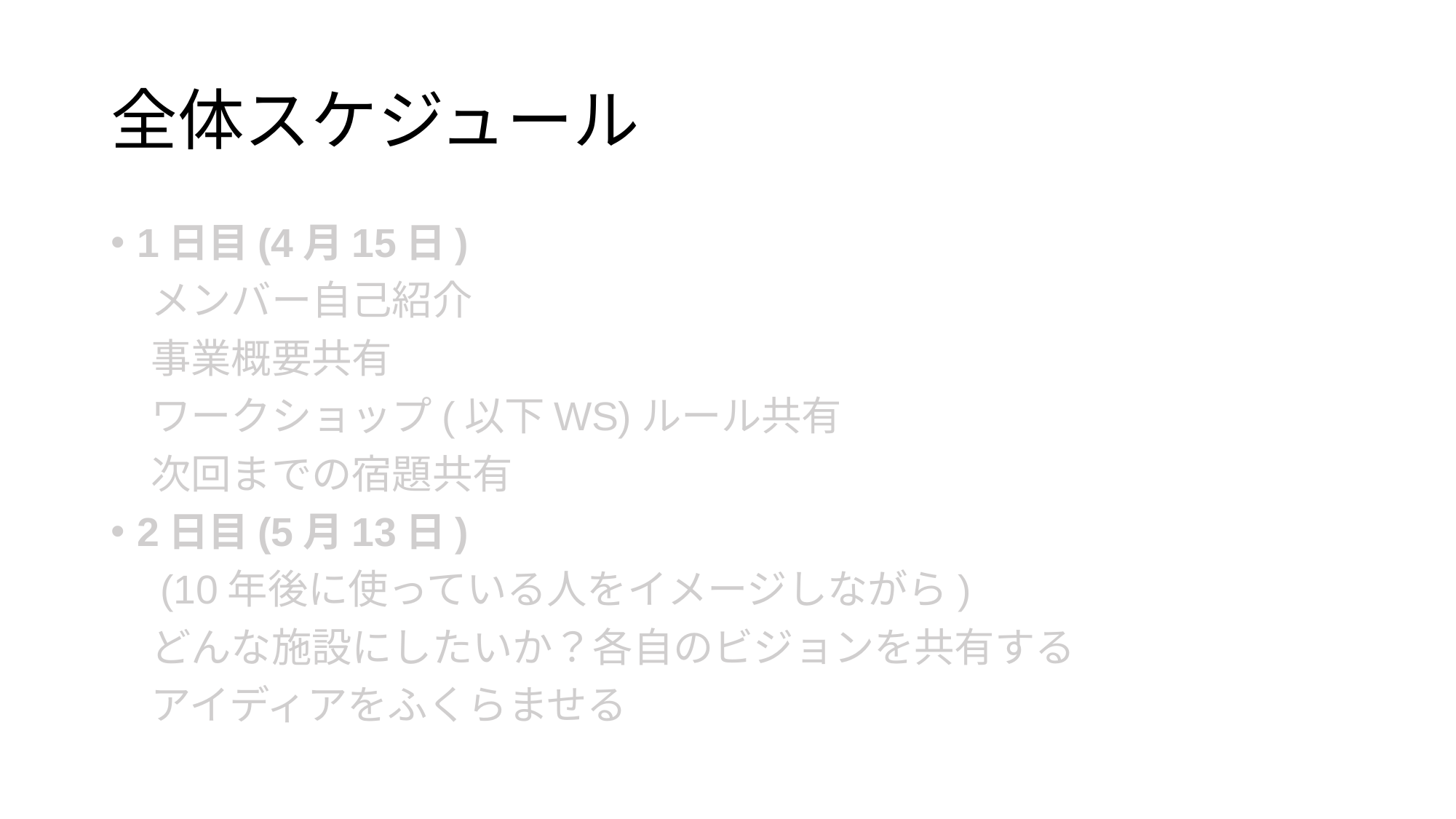

# 全体スケジュール
1日目(4月15日)
　メンバー自己紹介
　事業概要共有
　ワークショップ(以下WS)ルール共有
　次回までの宿題共有
2日目(5月13日)
　(10年後に使っている人をイメージしながら)
　どんな施設にしたいか？各自のビジョンを共有する
　アイディアをふくらませる